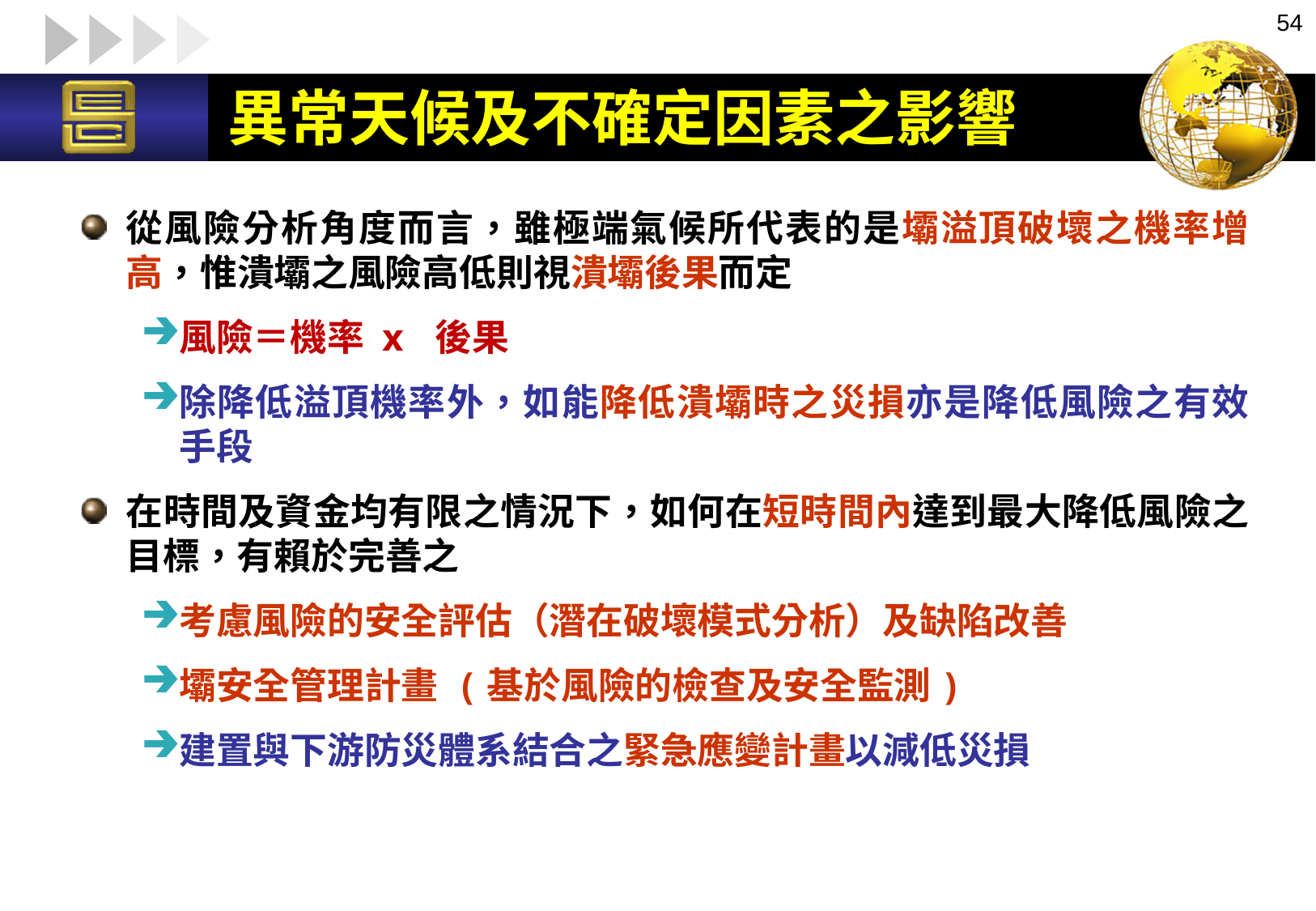

54
異常天候及不確定因素之影響
從風險分析角度而言，雖極端氣候所代表的是壩溢頂破壞之機率增高，惟潰壩之風險高低則視潰壩後果而定
風險＝機率 x 後果
除降低溢頂機率外，如能降低潰壩時之災損亦是降低風險之有效手段
在時間及資金均有限之情況下，如何在短時間內達到最大降低風險之目標，有賴於完善之
考慮風險的安全評估（潛在破壞模式分析）及缺陷改善
壩安全管理計畫 (基於風險的檢查及安全監測)
建置與下游防災體系結合之緊急應變計畫以減低災損